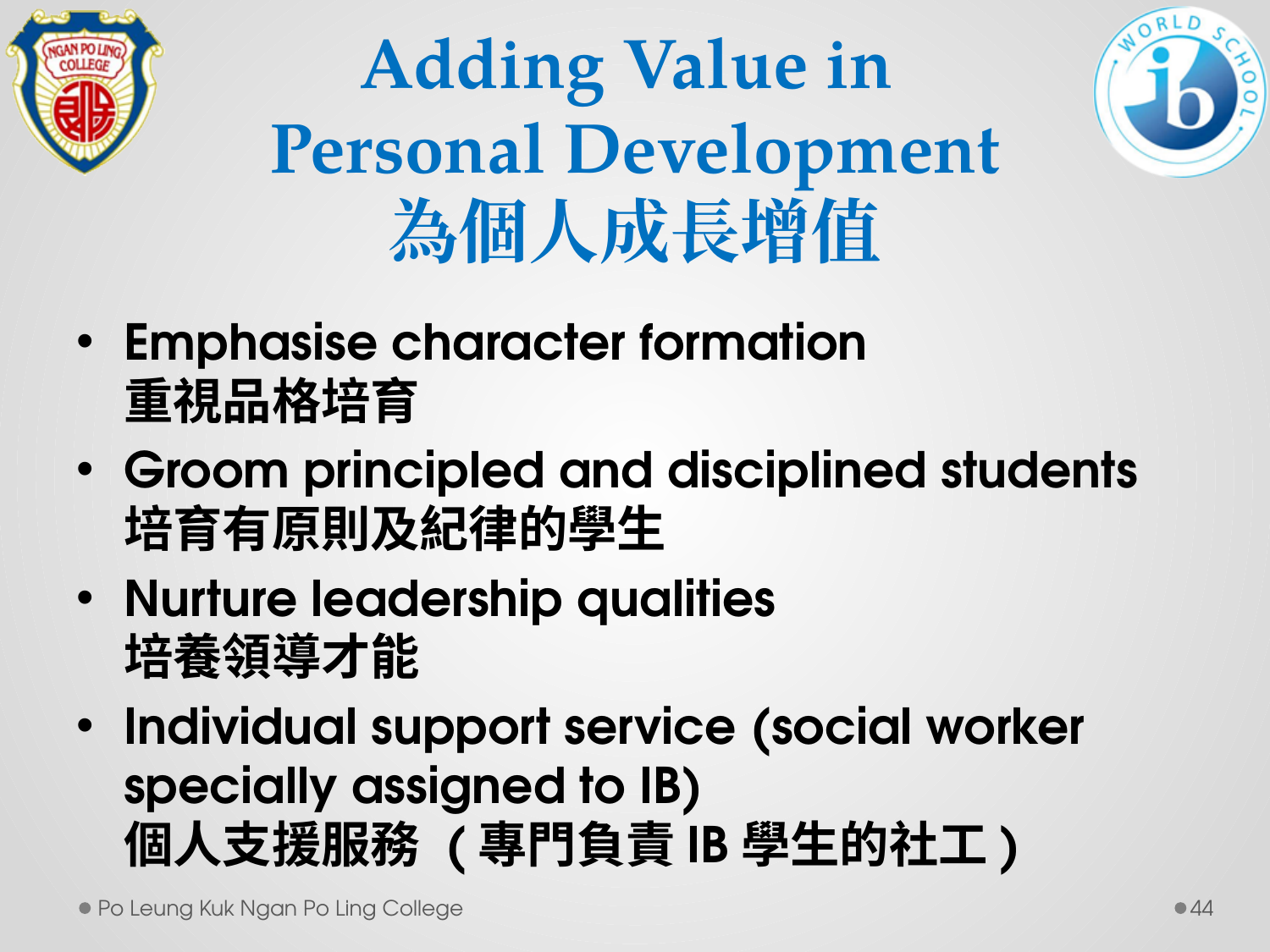

# Adding Value in Personal Development 為個人成長增值
Emphasise character formation
重視品格培育
Groom principled and disciplined students
培育有原則及紀律的學生
Nurture leadership qualities
培養領導才能
Individual support service (social worker specially assigned to IB)
個人支援服務 (專門負責IB學生的社工)
Po Leung Kuk Ngan Po Ling College
44